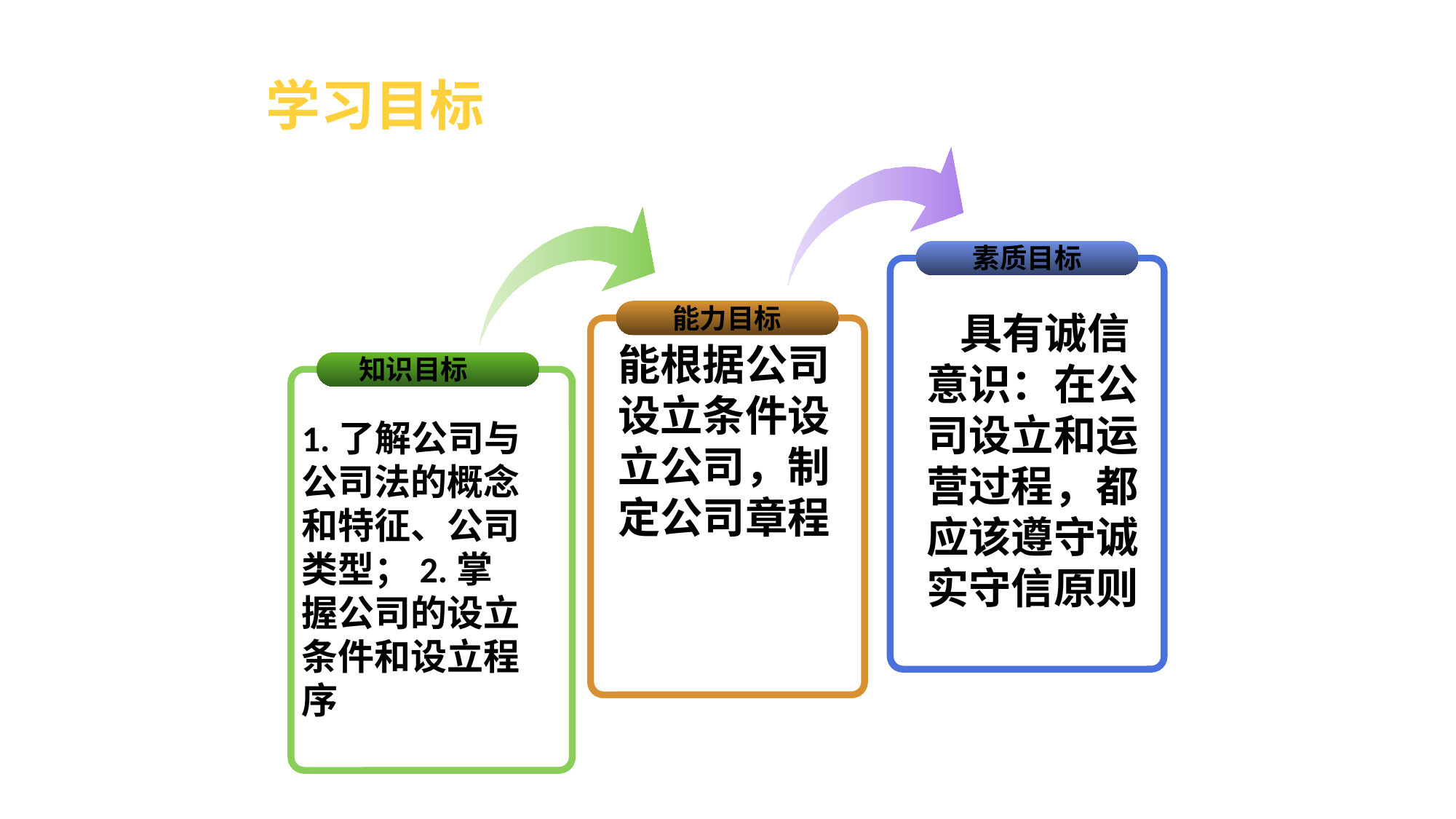

# 学习目标

素质目标

能力目标

   具有诚信意识：在公司设立和运营过程，都应该遵守诚实守信原则

能根据公司设立条件设立公司，制定公司章程
知识目标

1.了解公司与公司法的概念和特征、公司类型；2.掌握公司的设立条件和设立程序